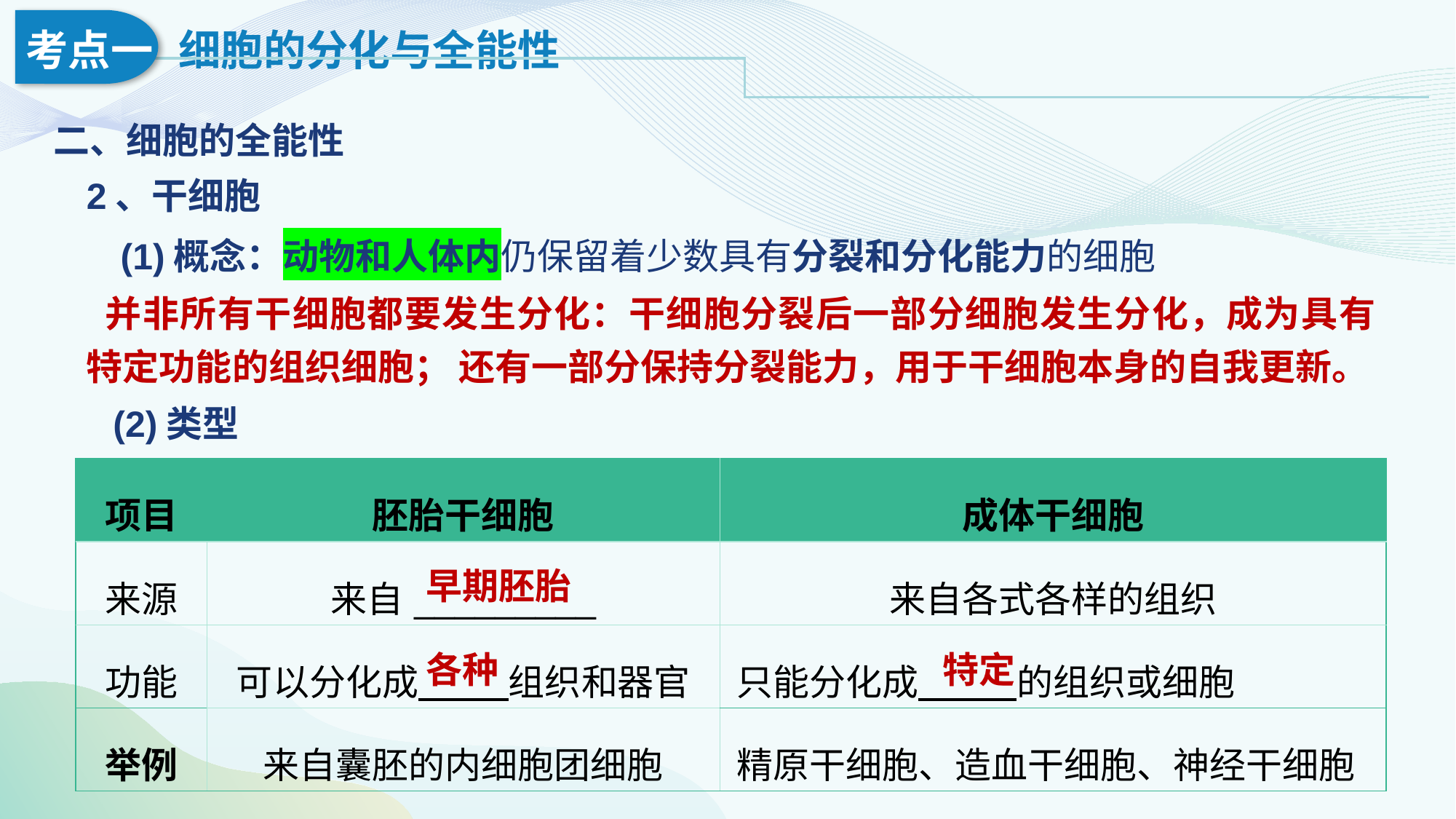

二、细胞的全能性
2、干细胞
	(1)概念：动物和人体内仍保留着少数具有分裂和分化能力的细胞
 并非所有干细胞都要发生分化：干细胞分裂后一部分细胞发生分化，成为具有特定功能的组织细胞； 还有一部分保持分裂能力，用于干细胞本身的自我更新。
(2)类型
| 项目 | 胚胎干细胞 | 成体干细胞 |
| --- | --- | --- |
| 来源 | 来自\_\_\_\_\_\_\_\_\_ | 来自各式各样的组织 |
| 功能 | 可以分化成 组织和器官 | 只能分化成 的组织或细胞 |
| 举例 | 来自囊胚的内细胞团细胞 | 精原干细胞、造血干细胞、神经干细胞 |
早期胚胎
各种
特定